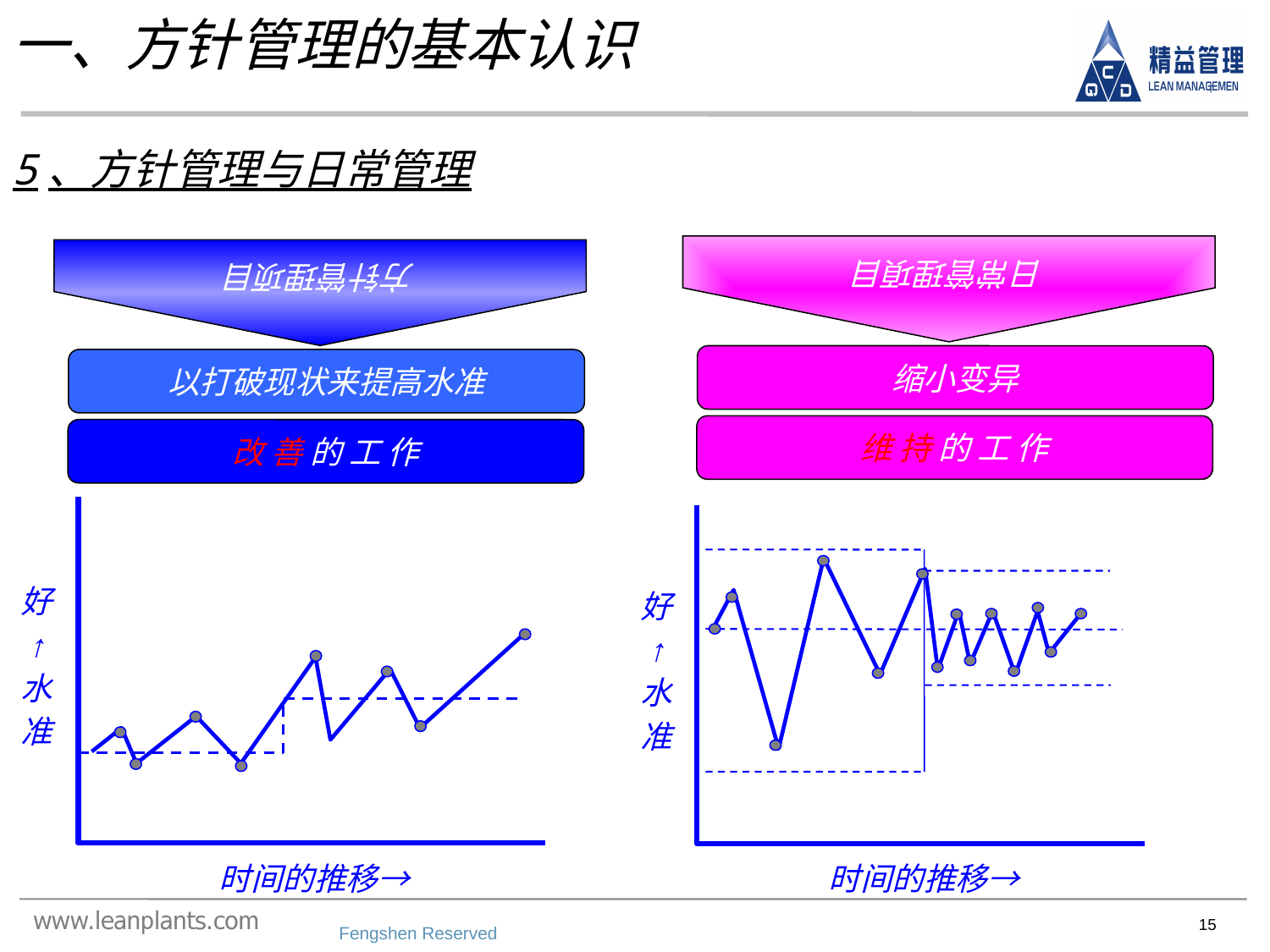

一、方针管理的基本认识
日常管理項目
方针管理项目
5、方针管理与日常管理

缩小变异
以打破现状来提高水准
维 持 的 工 作
改 善 的 工 作

好
↑
水
准

时间的推移→

好
↑
水
准
时间的推移→
Fengshen Reserved